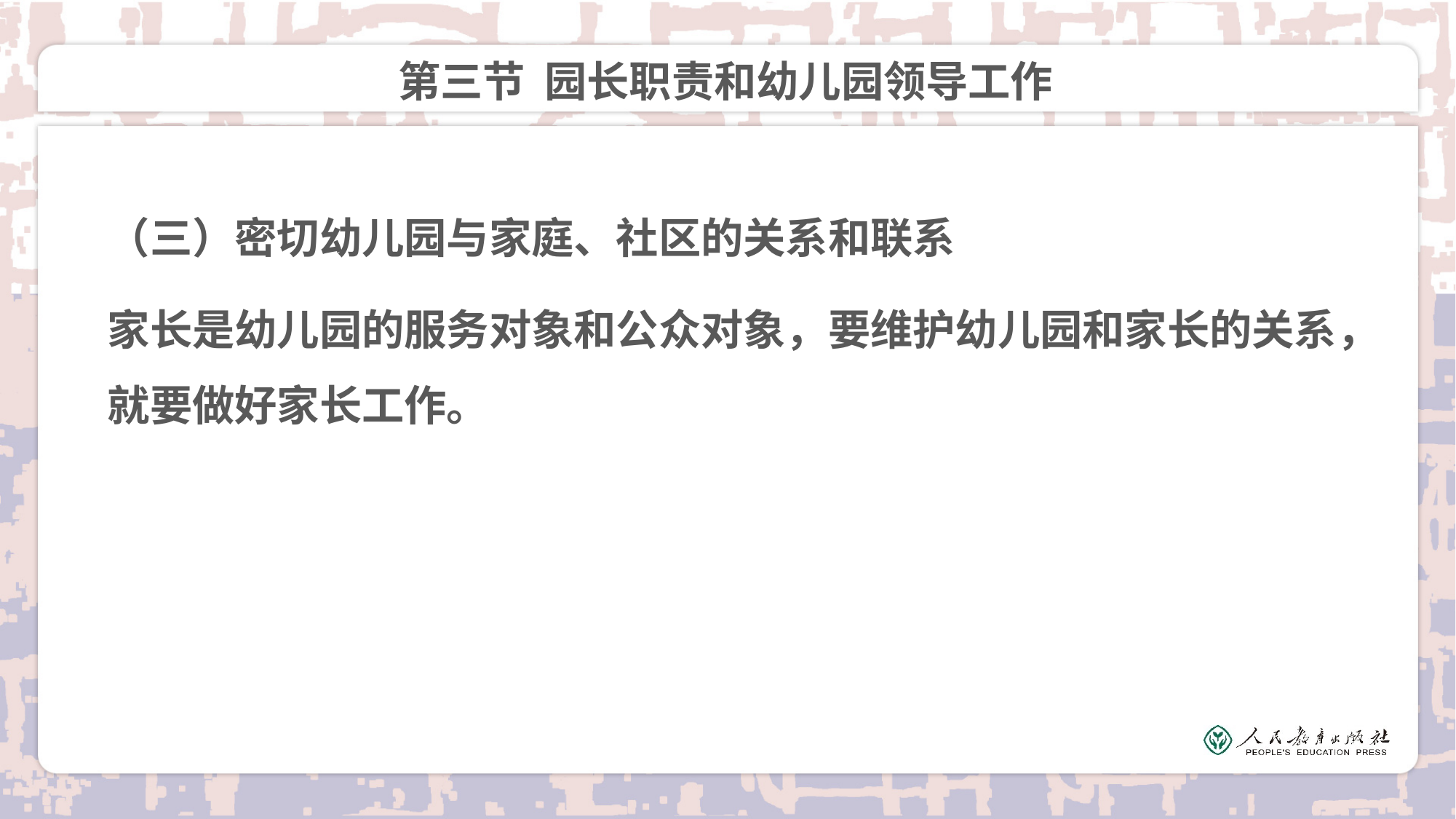

# 第三节  园长职责和幼儿园领导工作
（三）密切幼儿园与家庭、社区的关系和联系
家长是幼儿园的服务对象和公众对象，要维护幼儿园和家长的关系，就要做好家长工作。